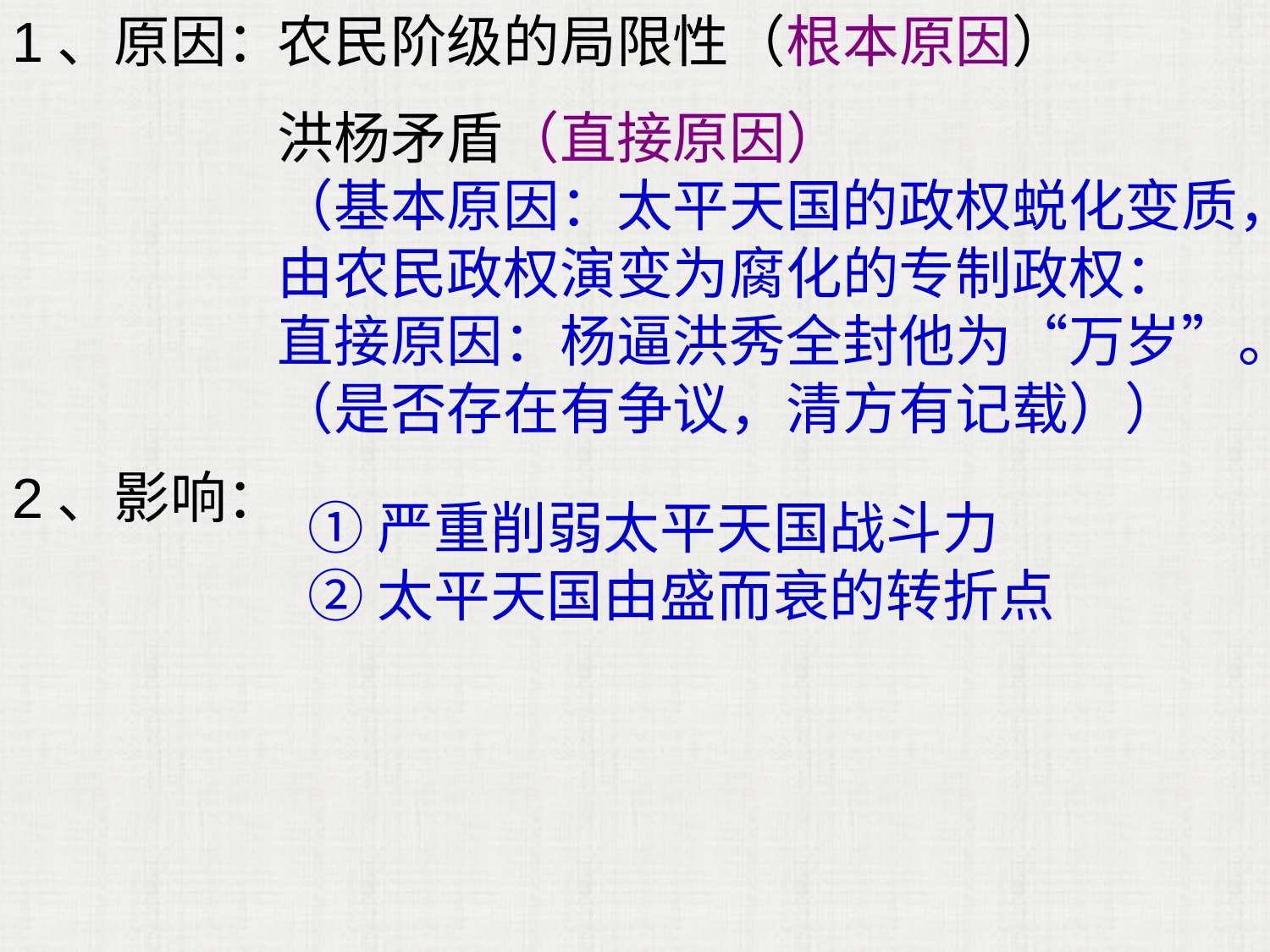

1、原因：
农民阶级的局限性（根本原因）
洪杨矛盾（直接原因）
（基本原因：太平天国的政权蜕化变质，由农民政权演变为腐化的专制政权：
直接原因：杨逼洪秀全封他为“万岁”。（是否存在有争议，清方有记载））
2、影响：
①严重削弱太平天国战斗力
②太平天国由盛而衰的转折点